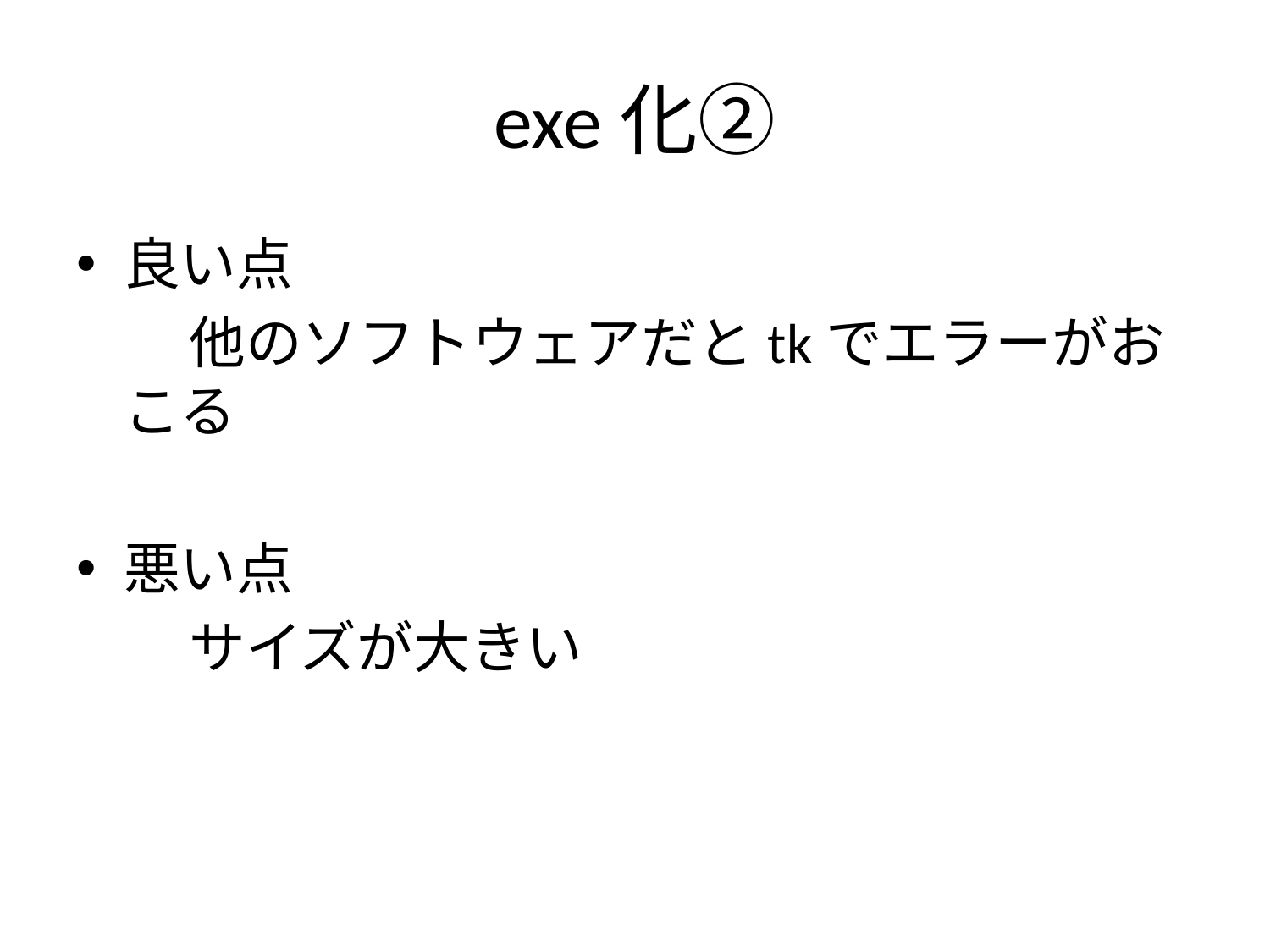

# exe化②
良い点
　　他のソフトウェアだとtkでエラーがおこる

悪い点
　　サイズが大きい